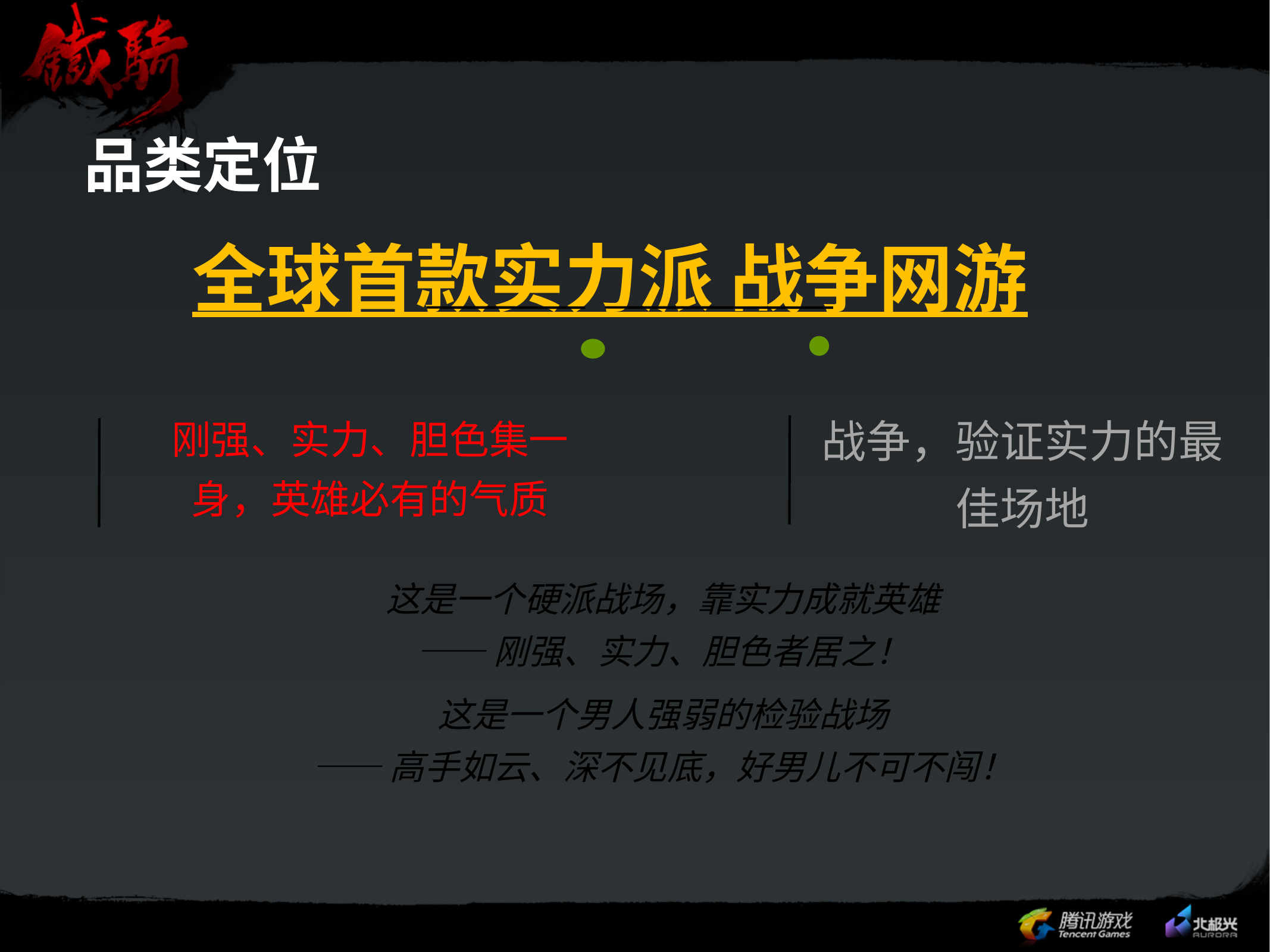

# 品类定位
全球首款实力派 战争网游

战争，验证实力的最佳场地

刚强、实力、胆色集一身，英雄必有的气质
这是一个硬派战场，靠实力成就英雄
——刚强、实力、胆色者居之！
这是一个男人强弱的检验战场
——高手如云、深不见底，好男儿不可不闯！